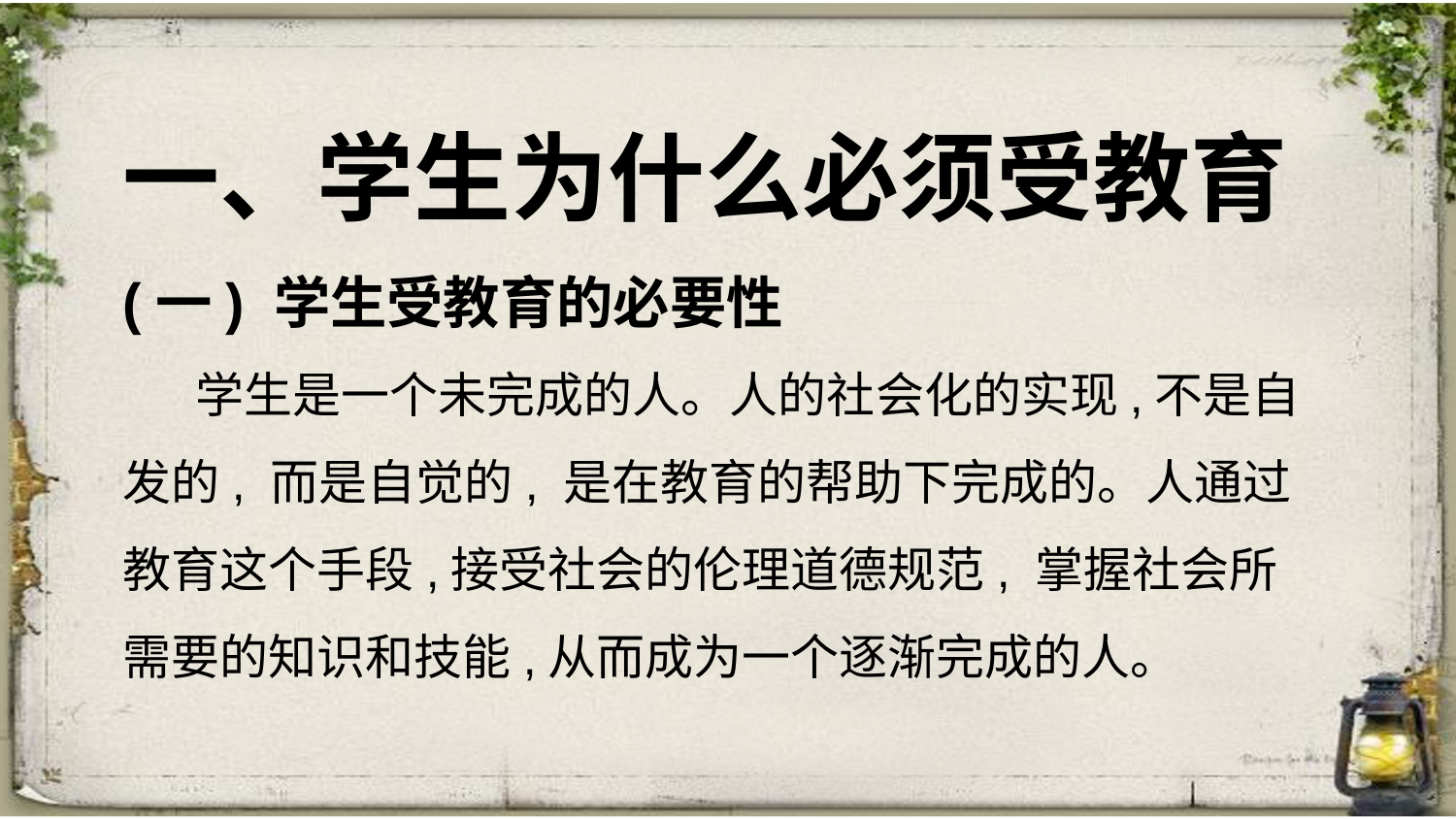

一、学生为什么必须受教育
(一) 学生受教育的必要性
学生是一个未完成的人。人的社会化的实现,不是自发的, 而是自觉的, 是在教育的帮助下完成的。人通过教育这个手段,接受社会的伦理道德规范, 掌握社会所需要的知识和技能,从而成为一个逐渐完成的人。